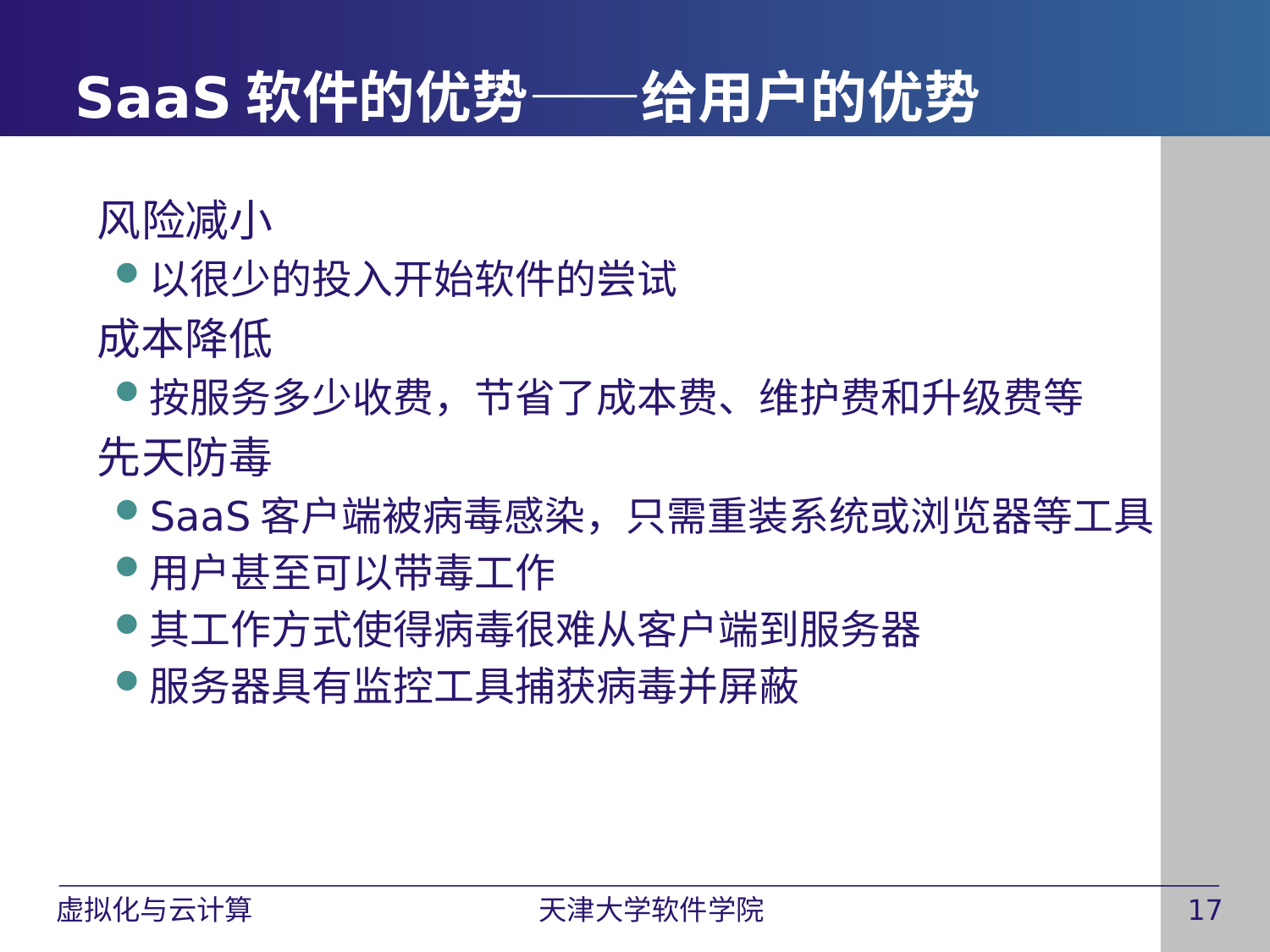

# SaaS软件的优势——给用户的优势
风险减小
以很少的投入开始软件的尝试
成本降低
按服务多少收费，节省了成本费、维护费和升级费等
先天防毒
SaaS客户端被病毒感染，只需重装系统或浏览器等工具
用户甚至可以带毒工作
其工作方式使得病毒很难从客户端到服务器
服务器具有监控工具捕获病毒并屏蔽